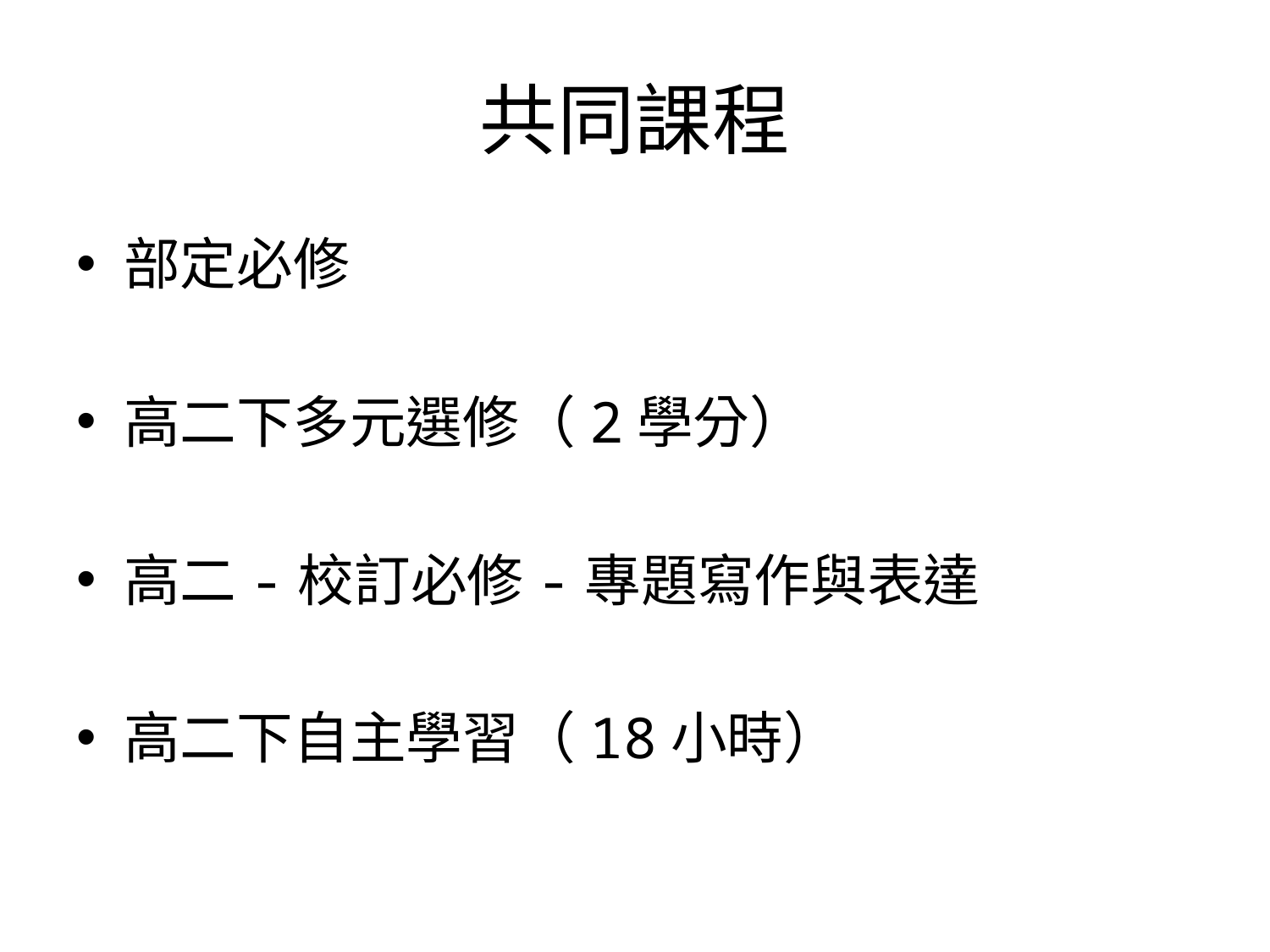

# 共同課程
部定必修

高二下多元選修（2學分）

高二-校訂必修-專題寫作與表達

高二下自主學習（18小時）